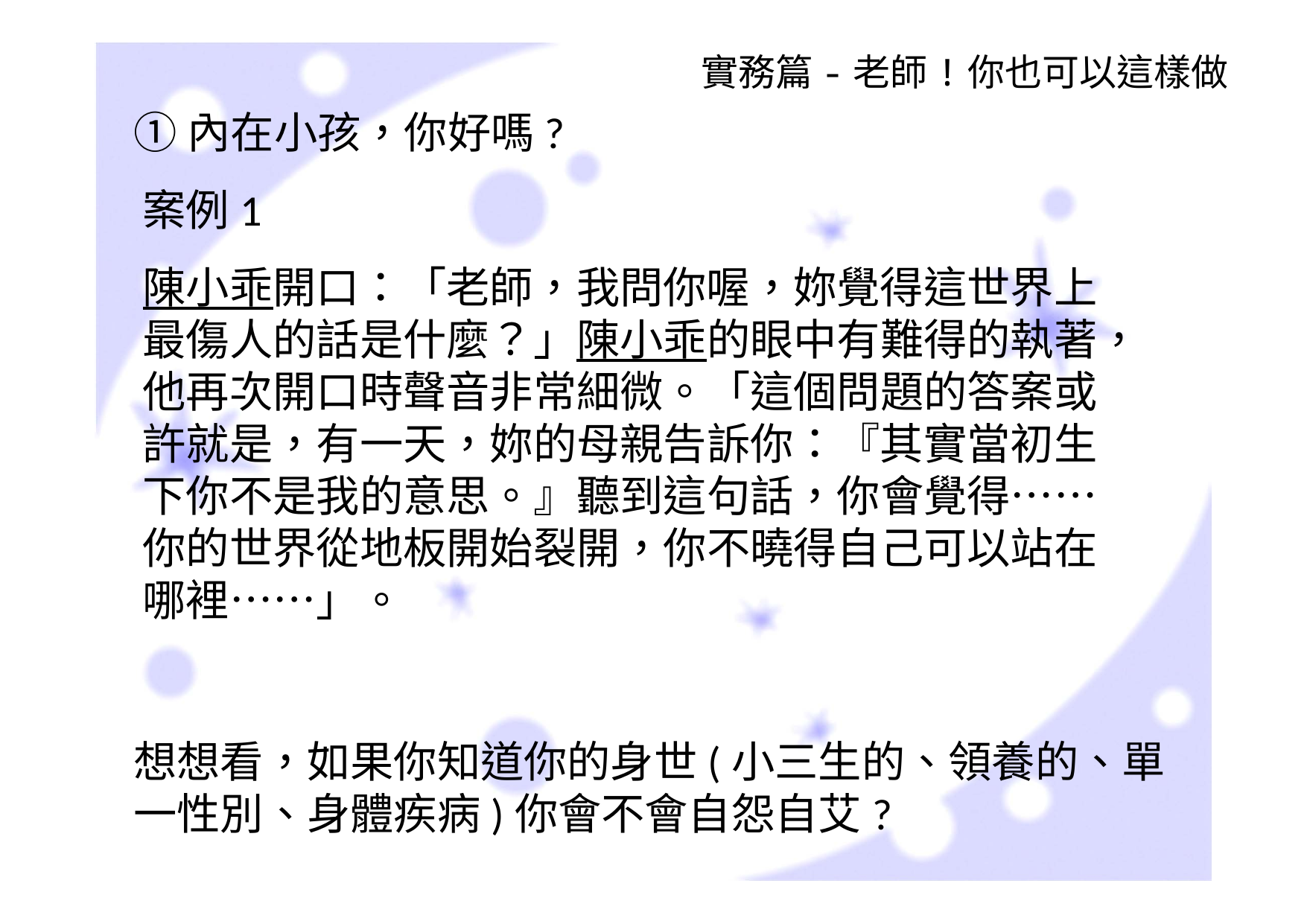

實務篇-老師!你也可以這樣做
①內在小孩，你好嗎?
案例1
陳小乖開口：「老師，我問你喔，妳覺得這世界上最傷人的話是什麼？」陳小乖的眼中有難得的執著，他再次開口時聲音非常細微。「這個問題的答案或許就是，有一天，妳的母親告訴你：『其實當初生下你不是我的意思。』聽到這句話，你會覺得……你的世界從地板開始裂開，你不曉得自己可以站在哪裡……」。
想想看，如果你知道你的身世(小三生的、領養的、單一性別、身體疾病)你會不會自怨自艾?